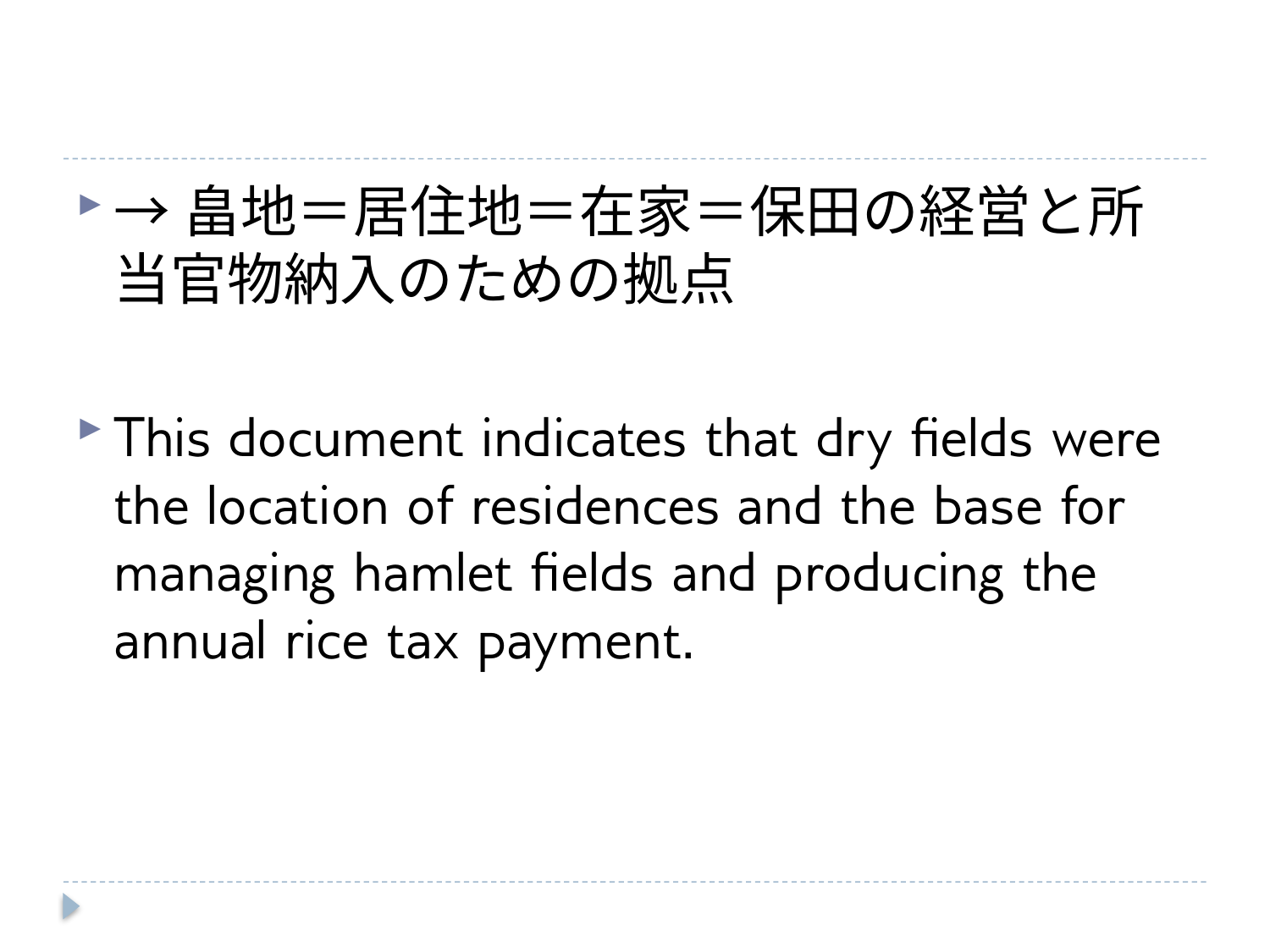

#
→畠地＝居住地＝在家＝保田の経営と所当官物納入のための拠点

This document indicates that dry fields were the location of residences and the base for managing hamlet fields and producing the annual rice tax payment.